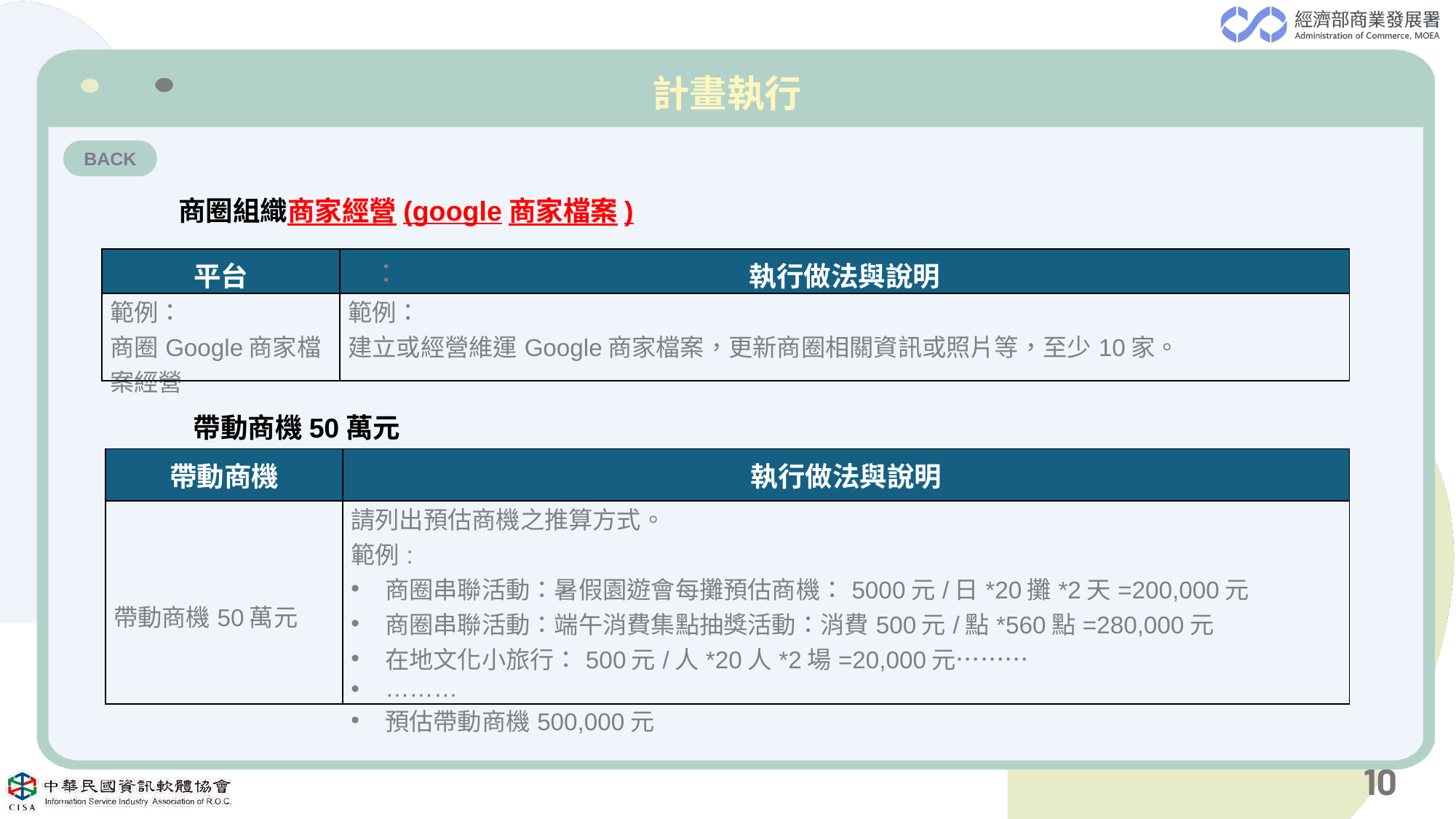

計畫執行
BACK

商圈組織商家經營(google商家檔案)
| 平台 | 執行做法與說明 |
| --- | --- |
| 範例： 商圈Google商家檔案經營 | 範例： 建立或經營維運Google商家檔案，更新商圈相關資訊或照片等，至少10家。 |
：
帶動商機50萬元
| 帶動商機 | 執行做法與說明 |
| --- | --- |
| 帶動商機50萬元 | 請列出預估商機之推算方式。 範例: 商圈串聯活動：暑假園遊會每攤預估商機：5000元/日\*20攤\*2天=200,000元 商圈串聯活動：端午消費集點抽獎活動：消費500元/點\*560點=280,000元 在地文化小旅行：500元/人\*20人\*2場=20,000元……… ……… 預估帶動商機500,000元 |
10